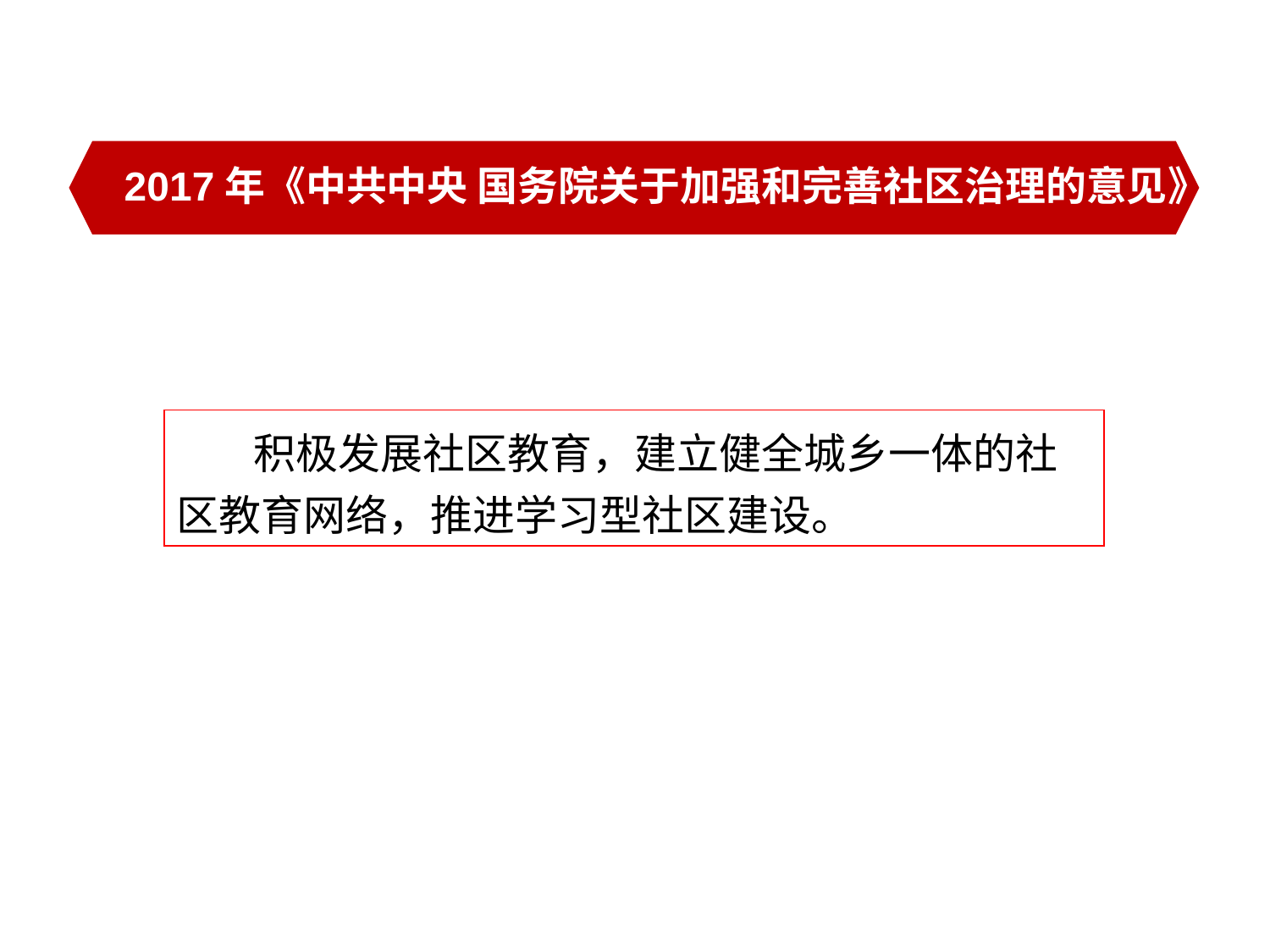

2017年《中共中央 国务院关于加强和完善社区治理的意见》
       积极发展社区教育，建立健全城乡一体的社区教育网络，推进学习型社区建设。
20